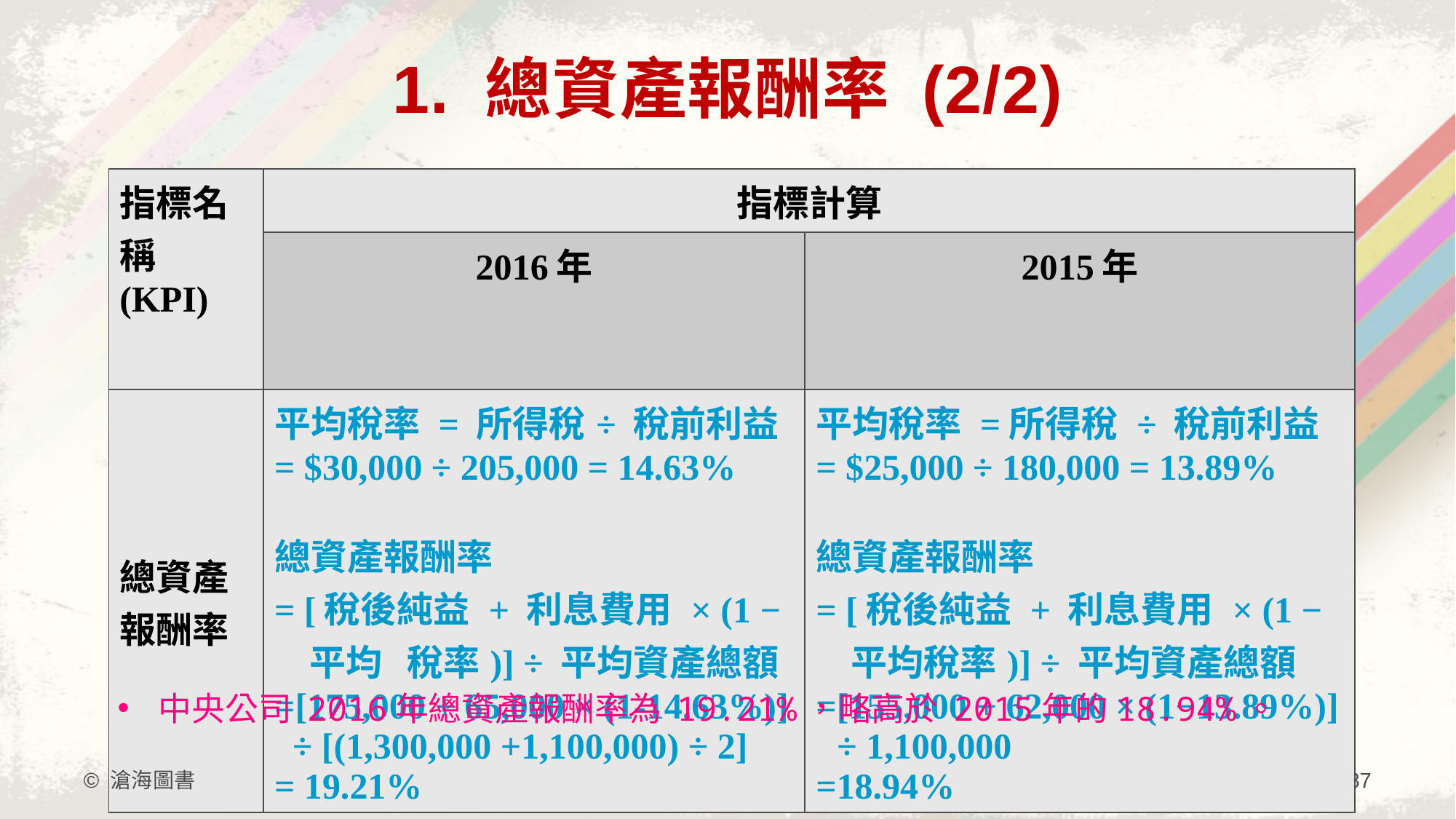

# 1. 總資產報酬率 (2/2)
| 指標名稱 (KPI) | 指標計算 |  |
| --- | --- | --- |
|  | 2016年 | 2015年 |
| 總資產報酬率 | 平均稅率 = 所得稅÷ 稅前利益 = $30,000 ÷ 205,000 = 14.63% 總資產報酬率 = [稅後純益 + 利息費用 × (1 − 平均 稅率)] ÷ 平均資產總額 =[175,000 + 65,000 × (1-14.63%)] ÷ [(1,300,000 +1,100,000) ÷ 2] = 19.21% | 平均稅率 =所得稅 ÷ 稅前利益 = $25,000 ÷ 180,000 = 13.89% 總資產報酬率 = [稅後純益 + 利息費用 × (1 − 平均稅率)] ÷ 平均資產總額 =[155,000 + 62,000 × (1−13.89%)] ÷ 1,100,000 =18.94% |
中央公司 2016年總資產報酬率為 19.21%，略高於 2015年的18.94%。
© 滄海圖書
87